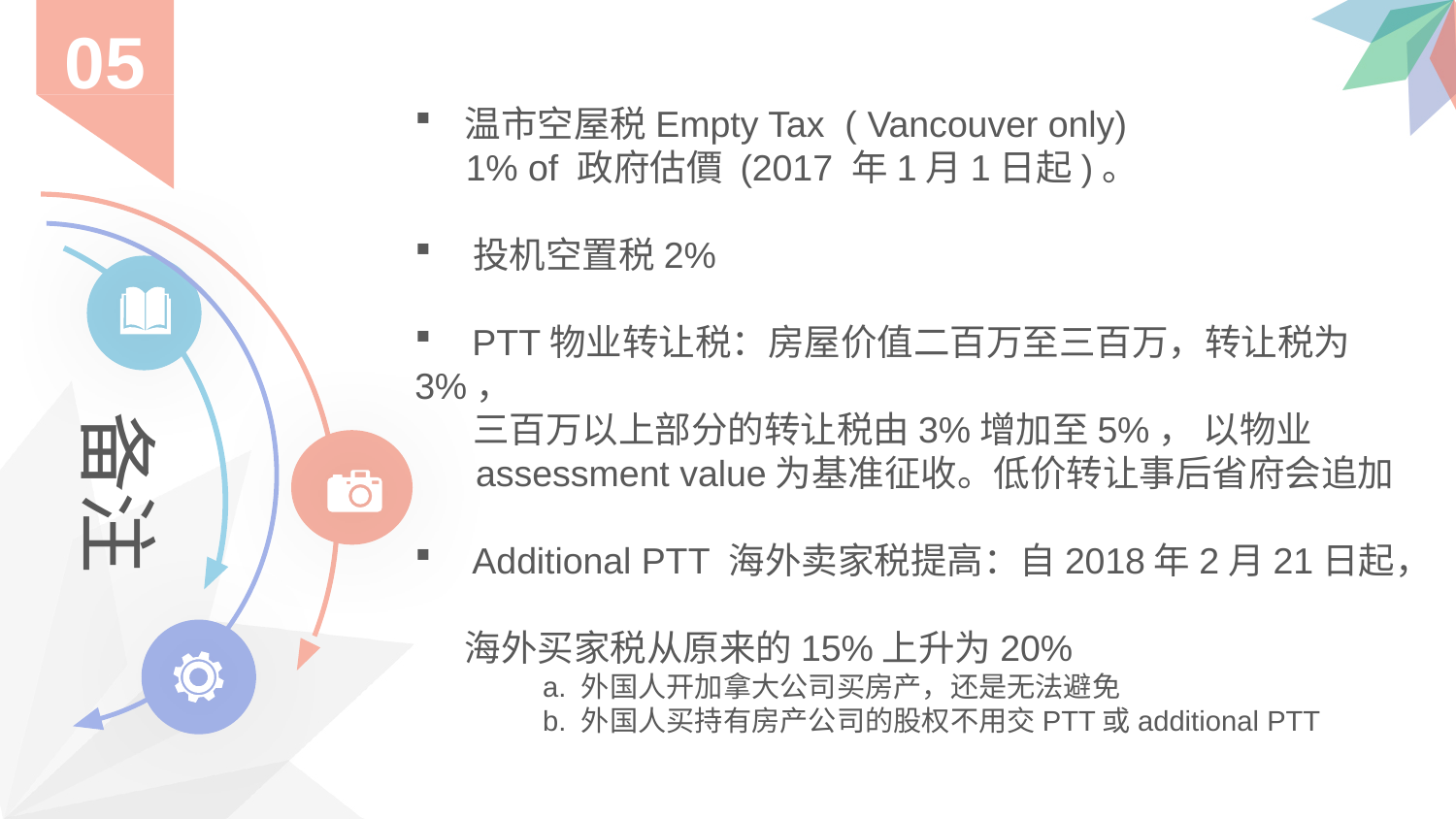

05

03
   温市空屋税Empty Tax  ( Vancouver only)
     1% of 政府估價 (2017 年1月1日起)。

    投机空置税2%

    PTT物业转让税：房屋价值二百万至三百万，转让税为3%，
      三百万以上部分的转让税由3%增加至5%， 以物业
      assessment value为基准征收。低价转让事后省府会追加

    Additional PTT 海外卖家税提高：自2018年2月21日起，
     海外买家税从原来的15%上升为20%
                a. 外国人开加拿大公司买房产，还是无法避免
                b. 外国人买持有房产公司的股权不用交PTT或additional PTT

备注